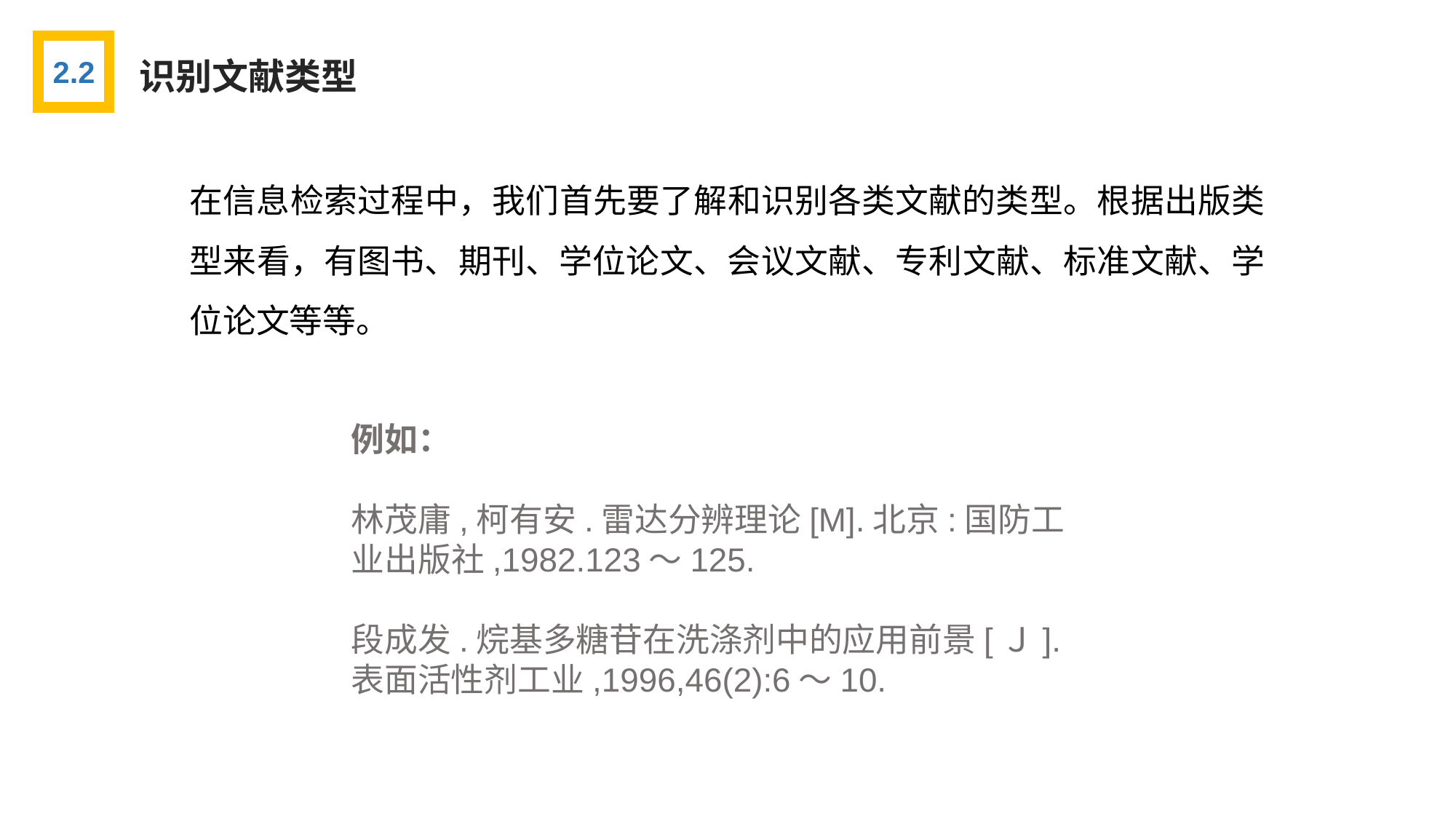

2.2
识别文献类型
在信息检索过程中，我们首先要了解和识别各类文献的类型。根据出版类型来看，有图书、期刊、学位论文、会议文献、专利文献、标准文献、学位论文等等。
例如：

林茂庸,柯有安.雷达分辨理论[M].北京:国防工业出版社,1982.123～125.

段成发.烷基多糖苷在洗涤剂中的应用前景[Ｊ].表面活性剂工业,1996,46(2):6～10.